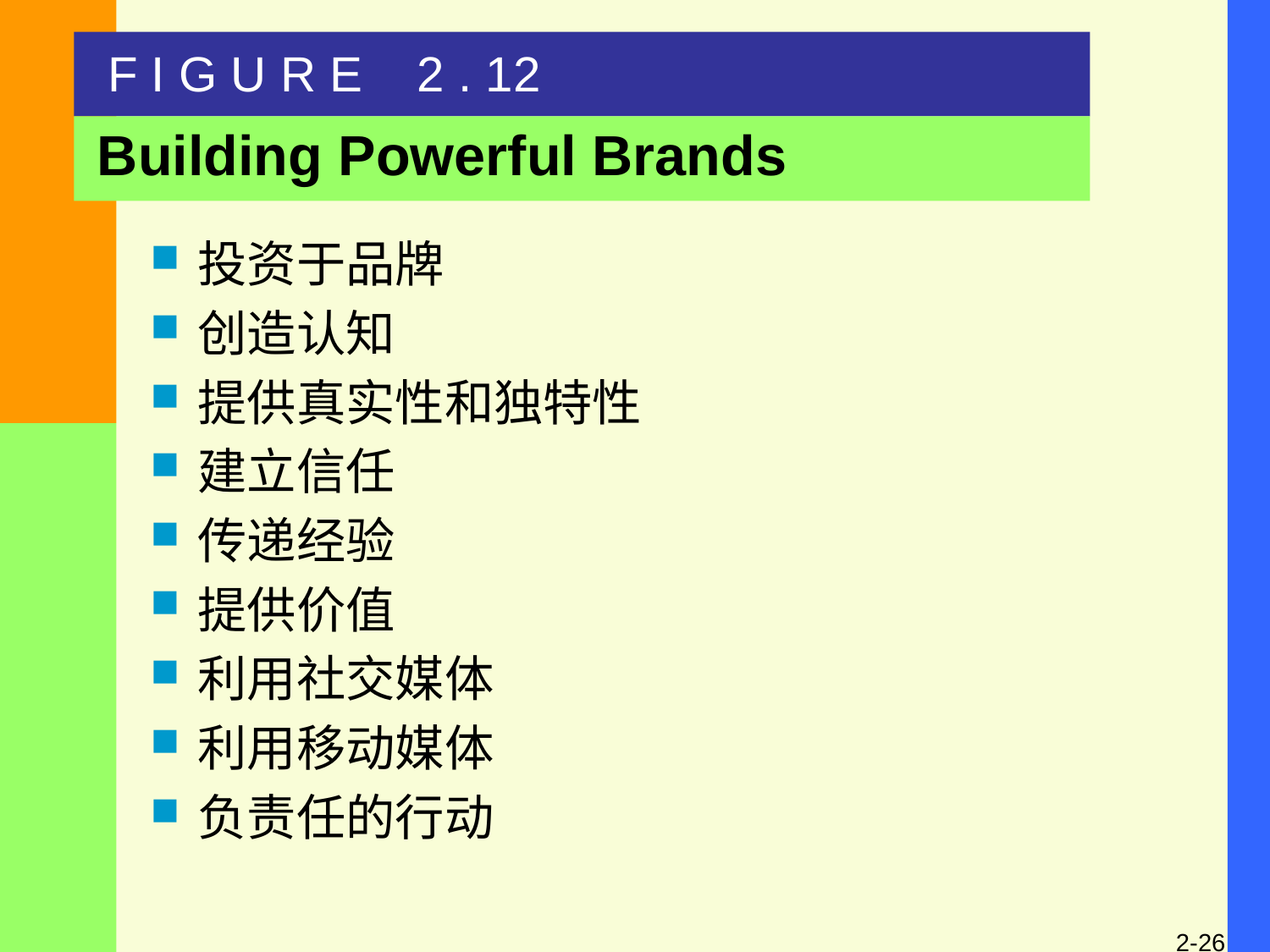

F I G U R E    2 . 12

Building Powerful Brands
投资于品牌
创造认知
提供真实性和独特性
建立信任
传递经验
提供价值
利用社交媒体
利用移动媒体
负责任的行动

2-26